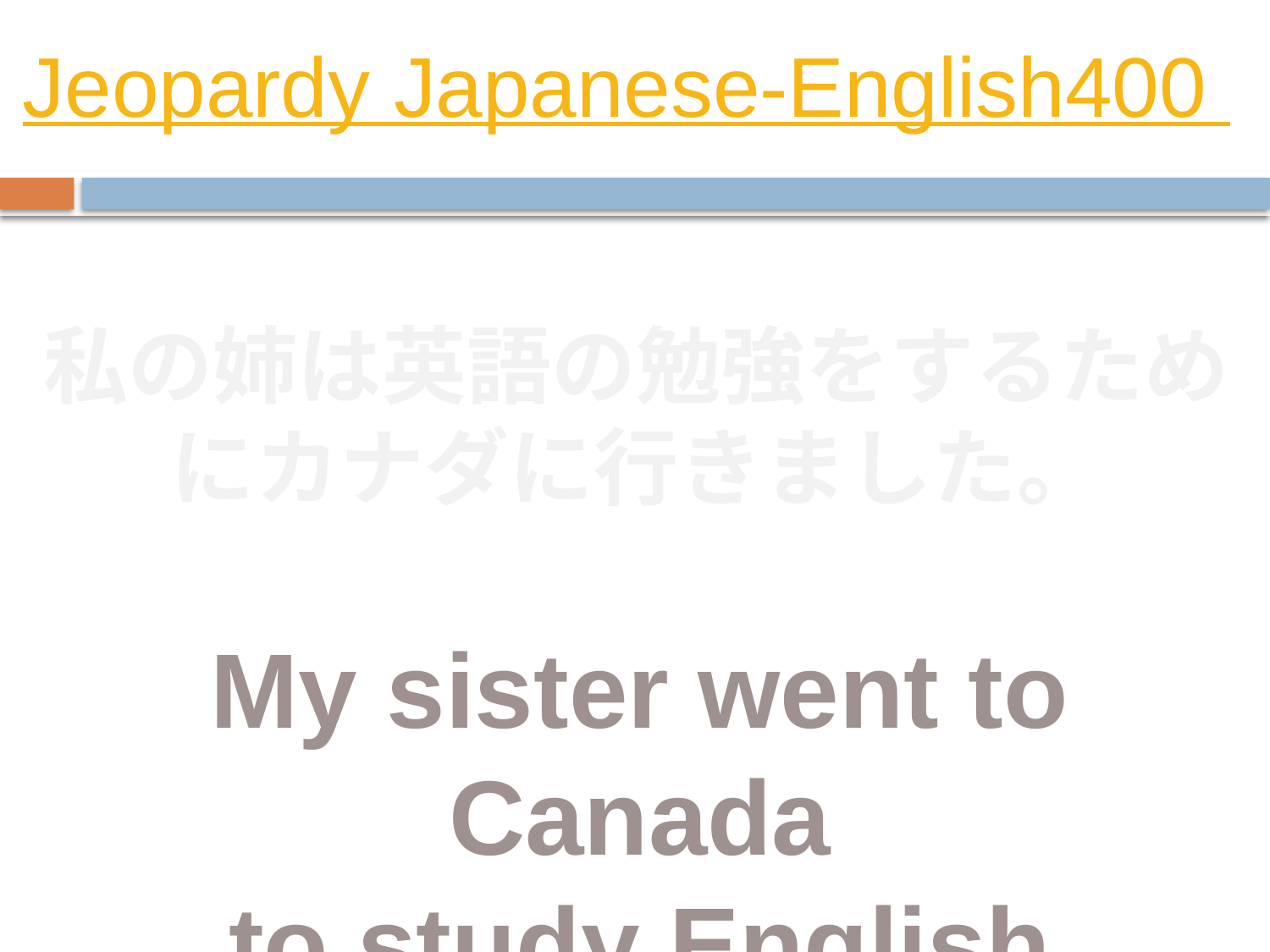

# Jeopardy Japanese-English400
私の姉は英語の勉強をするためにカナダに行きました。
My sister went to Canada
 to study English.